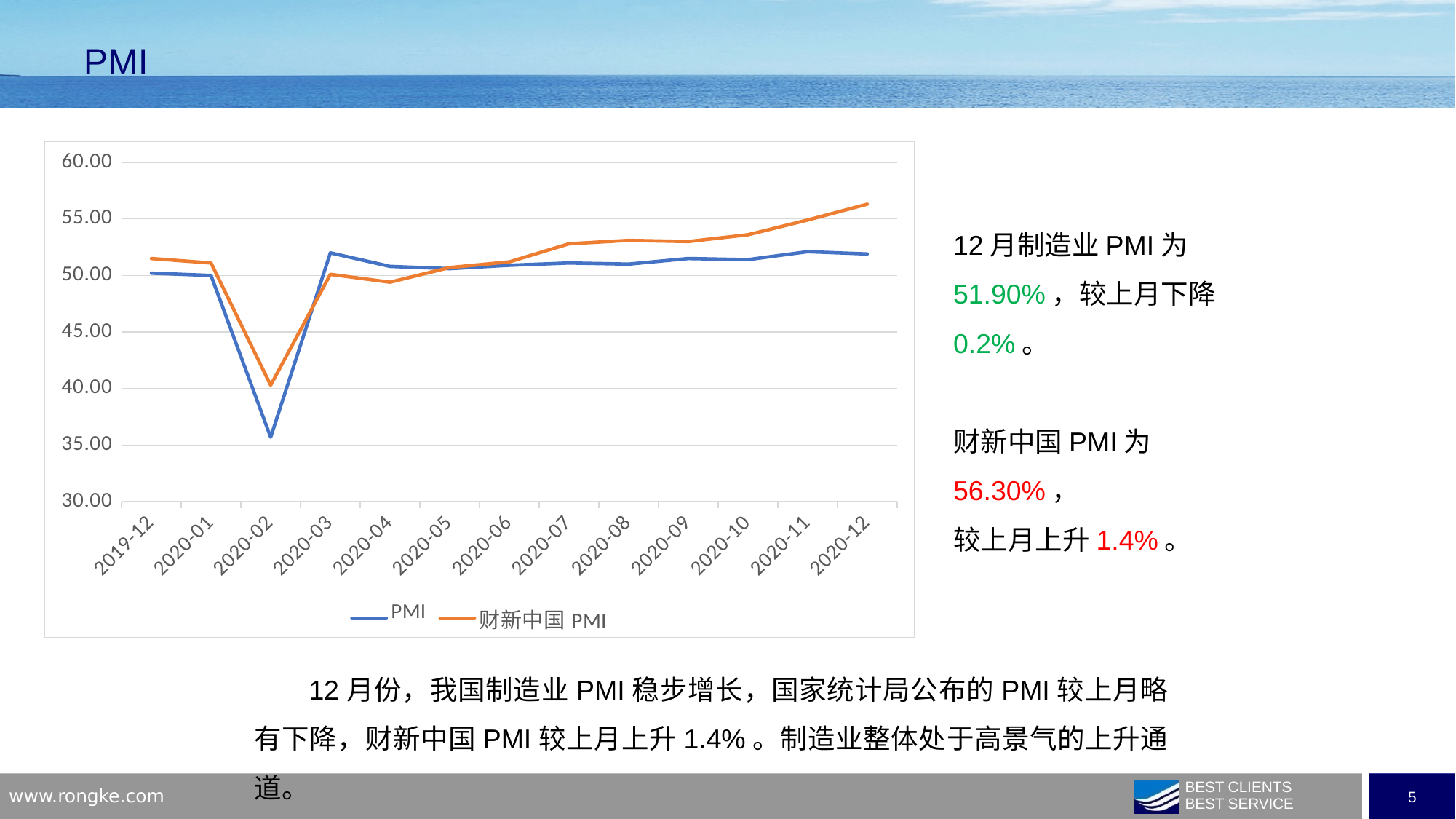

# PMI

### Chart

| Category | PMI | 财新中国PMI |
|---|---|---|
| 43830 | 50.2 | 51.5 |
| 43861 | 50.0 | 51.1 |
| 43890 | 35.7 | 40.3 |
| 43921 | 52.0 | 50.1 |
| 43951 | 50.8 | 49.4 |
| 43982 | 50.6 | 50.7 |
| 44012 | 50.9 | 51.2 |
| 44043 | 51.1 | 52.8 |
| 44074 | 51.0 | 53.1 |
| 44104 | 51.5 | 53.0 |
| 44135 | 51.4 | 53.6 |
| 44165 | 52.1 | 54.9 |
| 44196 | 51.9 | 56.3 |
12月制造业PMI为51.90%，较上月下降0.2%。

财新中国PMI为56.30%，
较上月上升1.4%。
12月份，我国制造业PMI稳步增长，国家统计局公布的PMI较上月略有下降，财新中国PMI较上月上升1.4%。制造业整体处于高景气的上升通道。